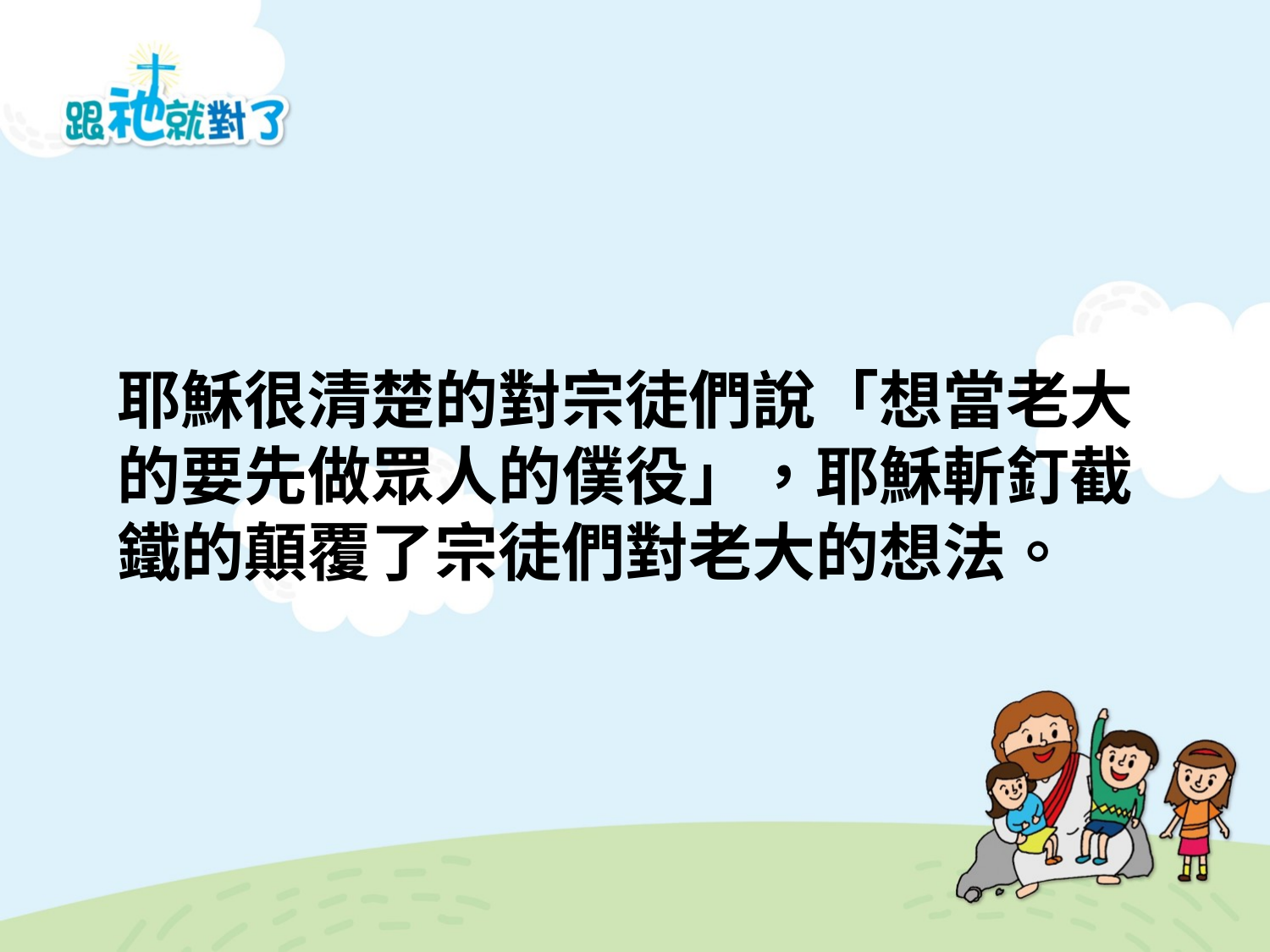

耶穌很清楚的對宗徒們說「想當老大的要先做眾人的僕役」，耶穌斬釘截鐵的顛覆了宗徒們對老大的想法。